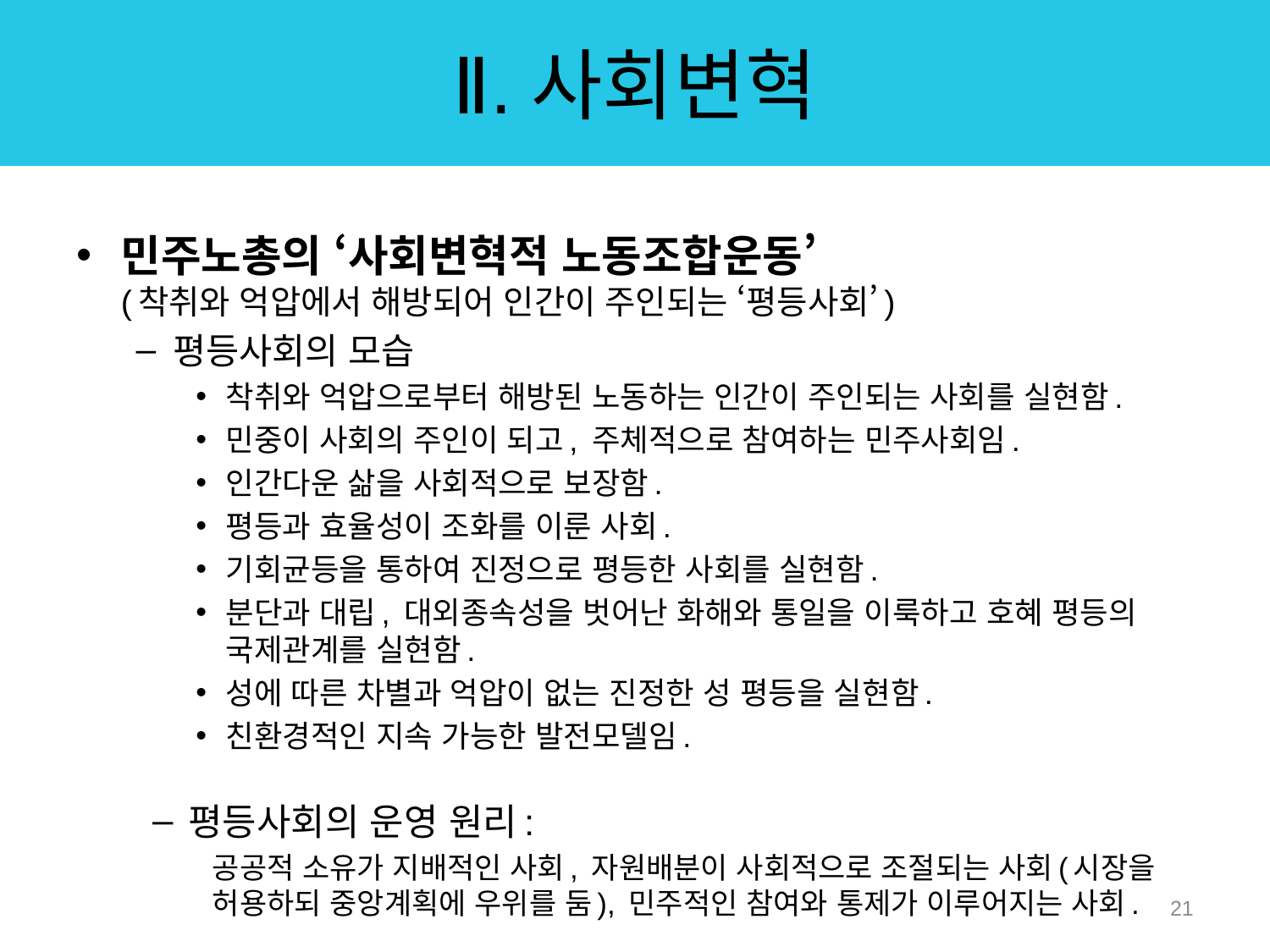

# Ⅱ.사회변혁
민주노총의 ‘사회변혁적 노동조합운동’
(착취와 억압에서 해방되어 인간이 주인되는 ‘평등사회’)
평등사회의 모습
착취와 억압으로부터 해방된 노동하는 인간이 주인되는 사회를 실현함.
민중이 사회의 주인이 되고, 주체적으로 참여하는 민주사회임.
인간다운 삶을 사회적으로 보장함.
평등과 효율성이 조화를 이룬 사회.
기회균등을 통하여 진정으로 평등한 사회를 실현함.
분단과 대립, 대외종속성을 벗어난 화해와 통일을 이룩하고 호혜 평등의 국제관계를 실현함.
성에 따른 차별과 억압이 없는 진정한 성 평등을 실현함.
친환경적인 지속 가능한 발전모델임.
평등사회의 운영 원리:
공공적 소유가 지배적인 사회, 자원배분이 사회적으로 조절되는 사회(시장을 허용하되 중앙계획에 우위를 둠), 민주적인 참여와 통제가 이루어지는 사회.

21